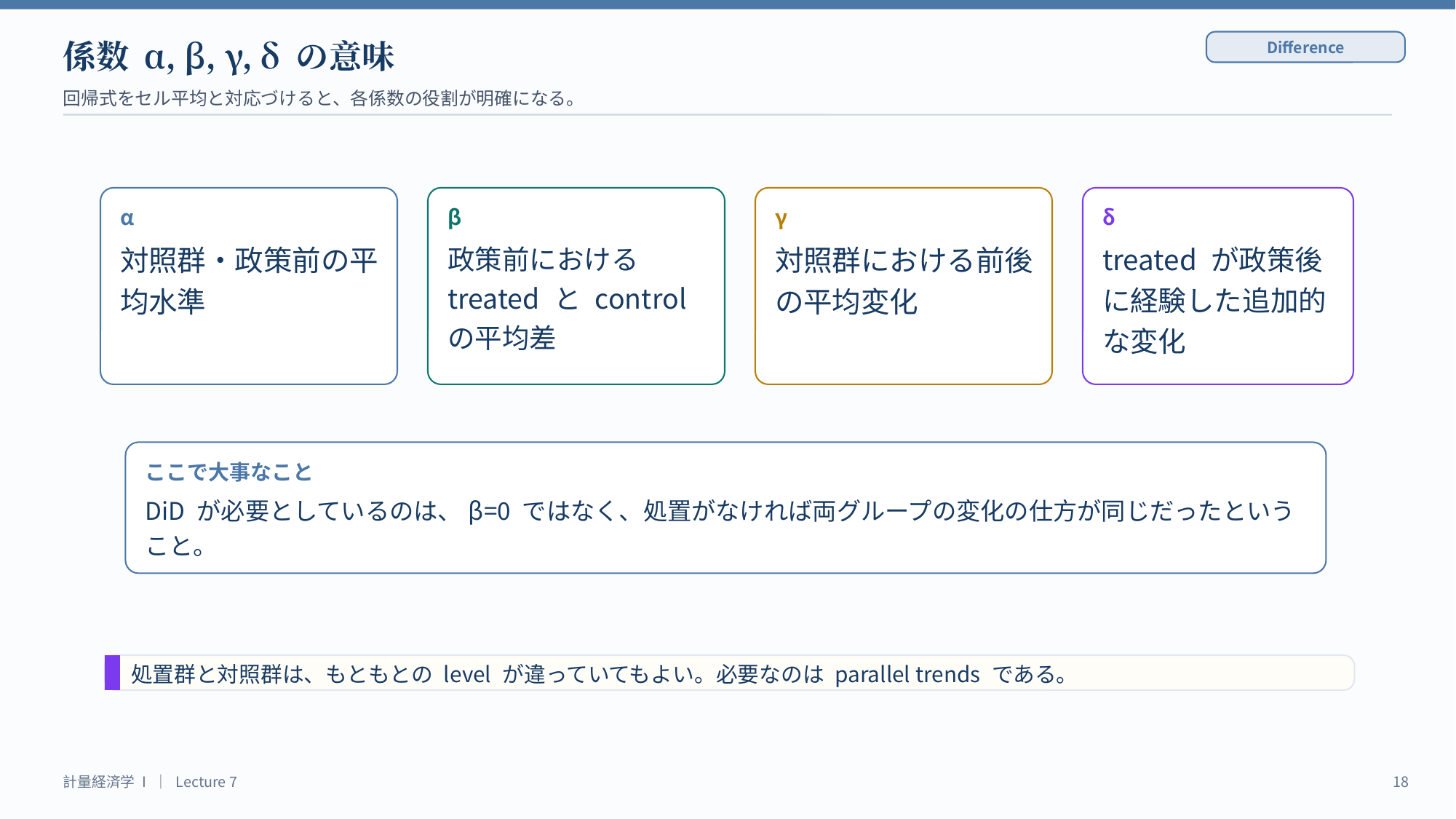

係数 α, β, γ, δ の意味

Difference
回帰式をセル平均と対応づけると、各係数の役割が明確になる。

α
β
γ
δ
対照群・政策前の平均水準
政策前における treated と control の平均差
対照群における前後の平均変化
treated が政策後に経験した追加的な変化

ここで大事なこと
DiD が必要としているのは、β=0 ではなく、処置がなければ両グループの変化の仕方が同じだったということ。

処置群と対照群は、もともとの level が違っていてもよい。必要なのは parallel trends である。
計量経済学 I ｜ Lecture 7
18